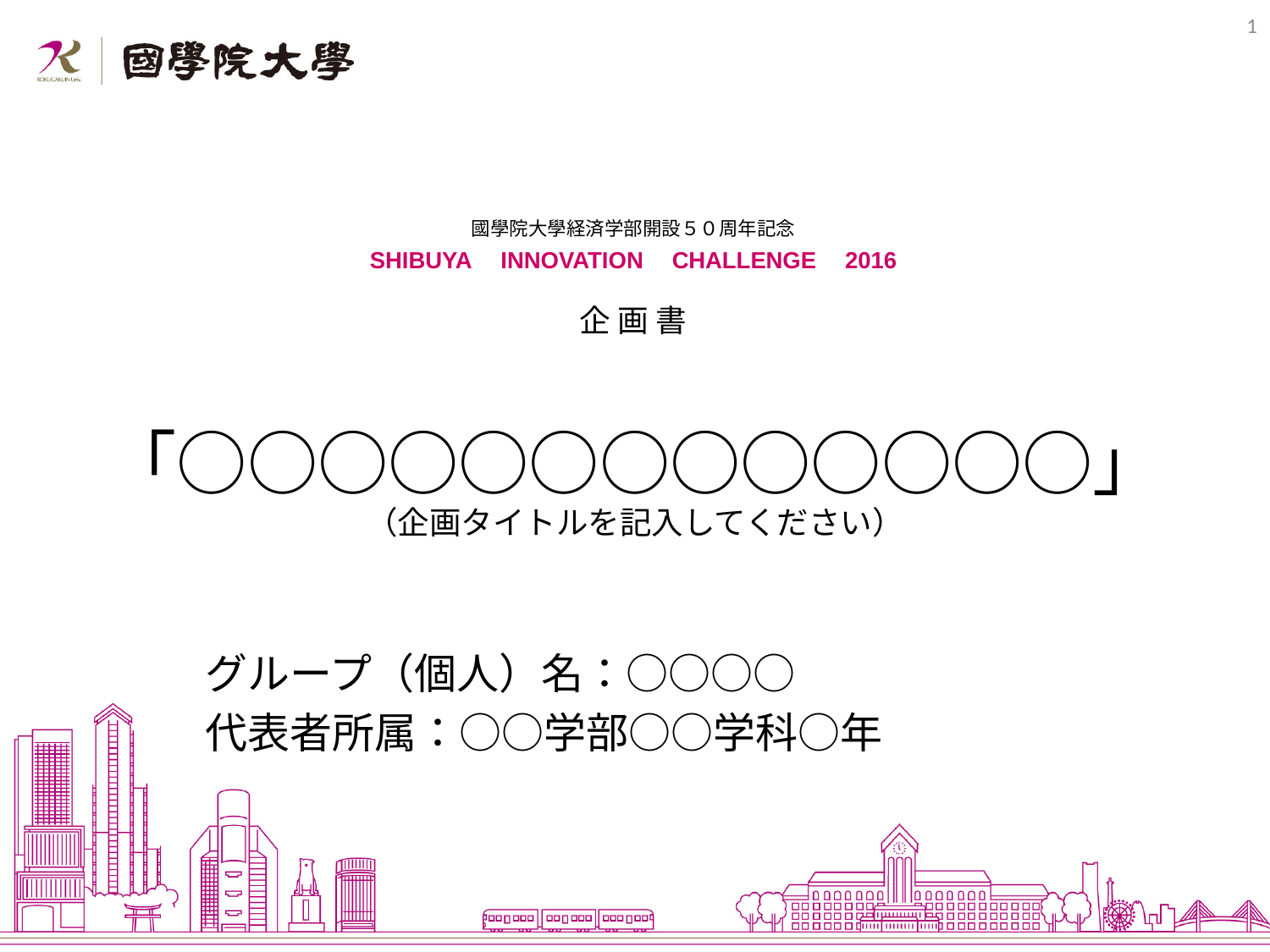

1
# 國學院大學経済学部開設５０周年記念 SHIBUYA　INNOVATION　CHALLENGE　2016 企 画 書
「○○○○○○○○○○○○○」
（企画タイトルを記入してください）
グループ（個人）名：○○○○
代表者所属：○○学部○○学科○年